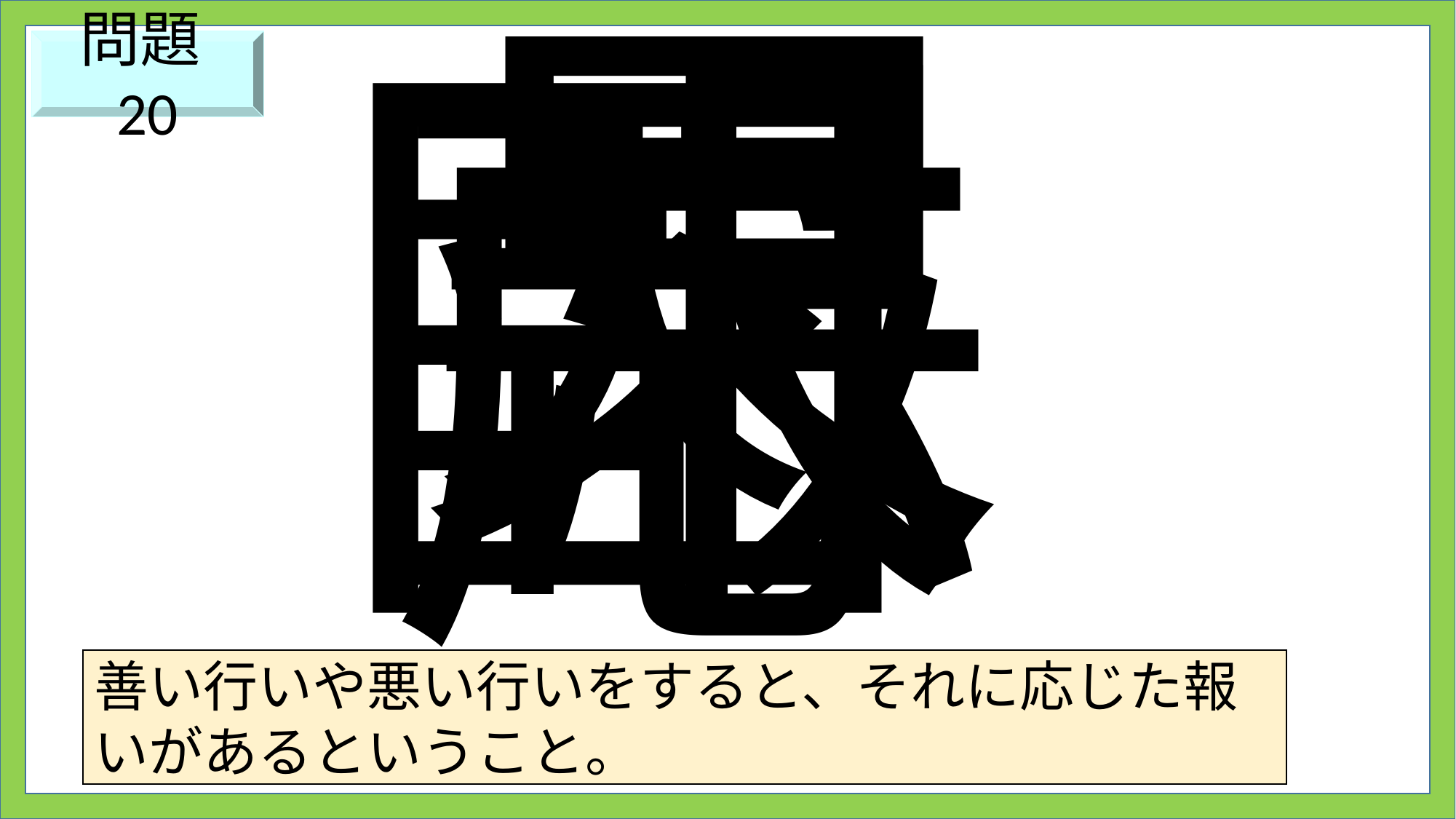

果
報
因
応
問題20
善い行いや悪い行いをすると、それに応じた報いがあるということ。